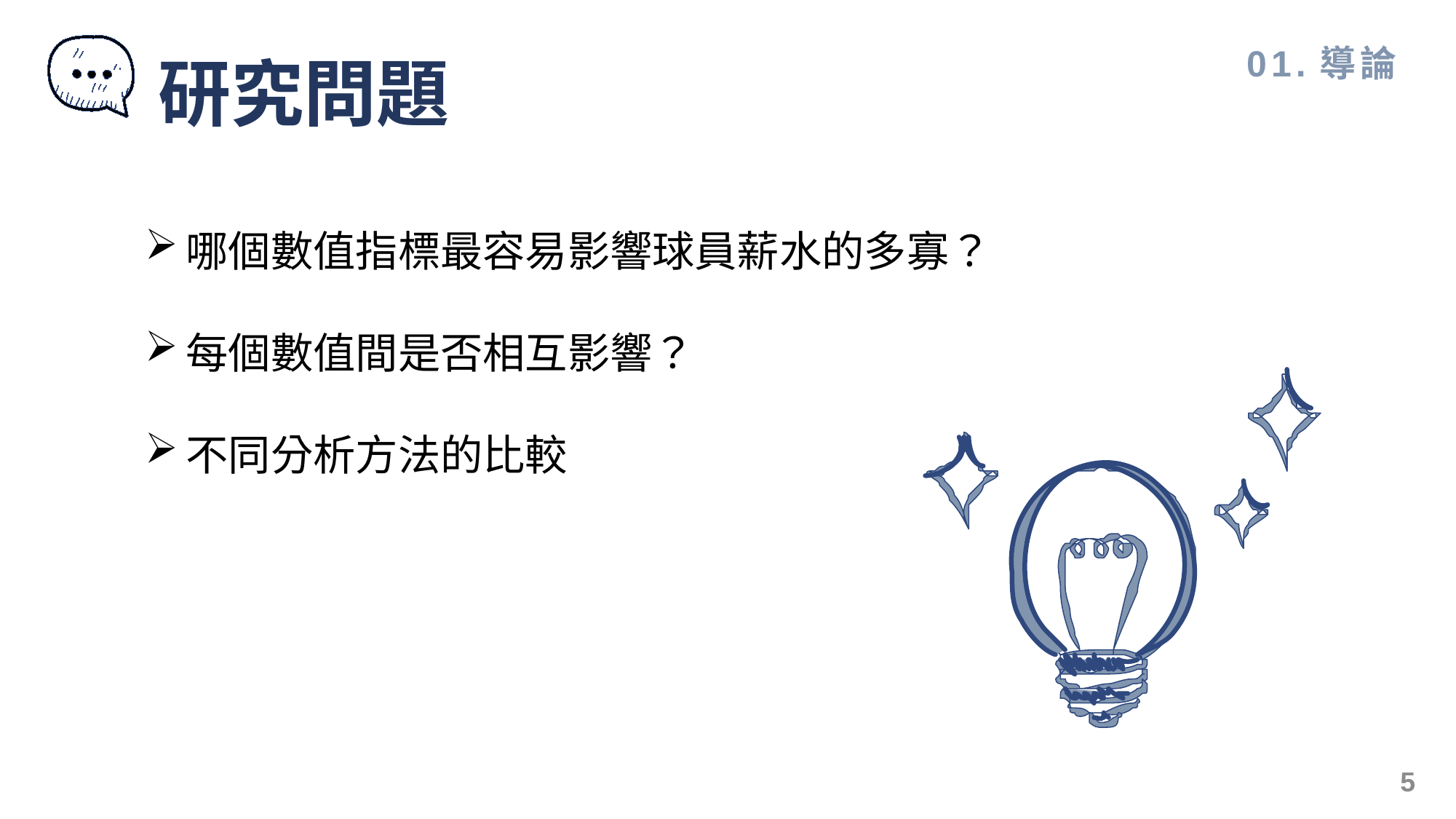

01.導論
研究問題
哪個數值指標最容易影響球員薪水的多寡？
每個數值間是否相互影響？
不同分析方法的比較

5